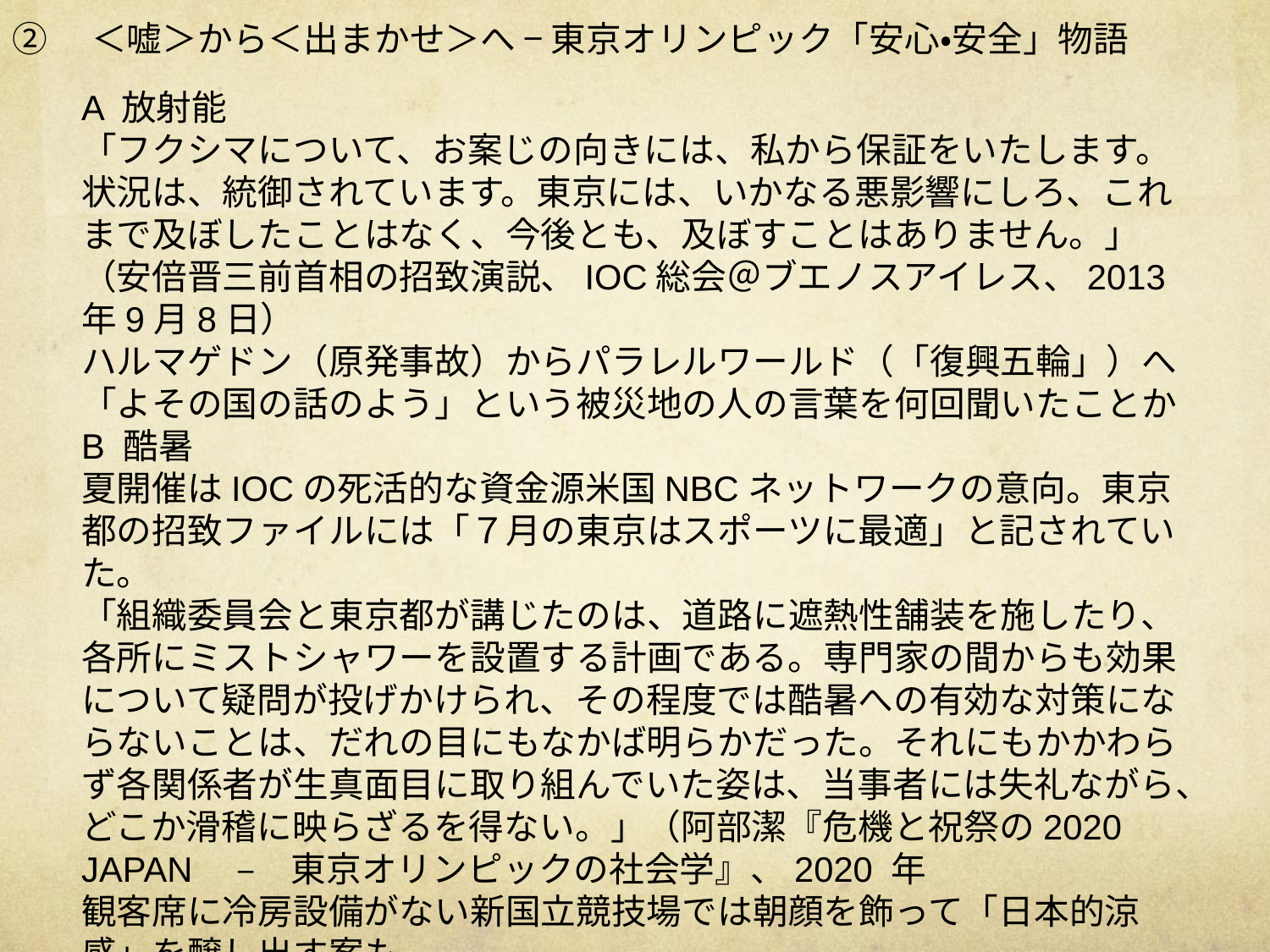

②　＜嘘＞から＜出まかせ＞へ − 東京オリンピック「安心・安全」物語
A 放射能
「フクシマについて、お案じの向きには、私から保証をいたします。状況は、統御されています。東京には、いかなる悪影響にしろ、これまで及ぼしたことはなく、今後とも、及ぼすことはありません。」（安倍晋三前首相の招致演説、IOC総会＠ブエノスアイレス、2013年9月8日）
ハルマゲドン（原発事故）からパラレルワールド（「復興五輪」）へ
「よその国の話のよう」という被災地の人の言葉を何回聞いたことか
B 酷暑
夏開催はIOCの死活的な資金源米国NBCネットワークの意向。東京都の招致ファイルには「７月の東京はスポーツに最適」と記されていた。
「組織委員会と東京都が講じたのは、道路に遮熱性舗装を施したり、各所にミストシャワーを設置する計画である。専門家の間からも効果について疑問が投げかけられ、その程度では酷暑への有効な対策にならないことは、だれの目にもなかば明らかだった。それにもかかわらず各関係者が生真面目に取り組んでいた姿は、当事者には失礼ながら、どこか滑稽に映らざるを得ない。」（阿部潔『危機と祝祭の2020 JAPAN　–　東京オリンピックの社会学』、2020 年
観客席に冷房設備がない新国立競技場では朝顔を飾って「日本的涼感」を醸し出す案も。